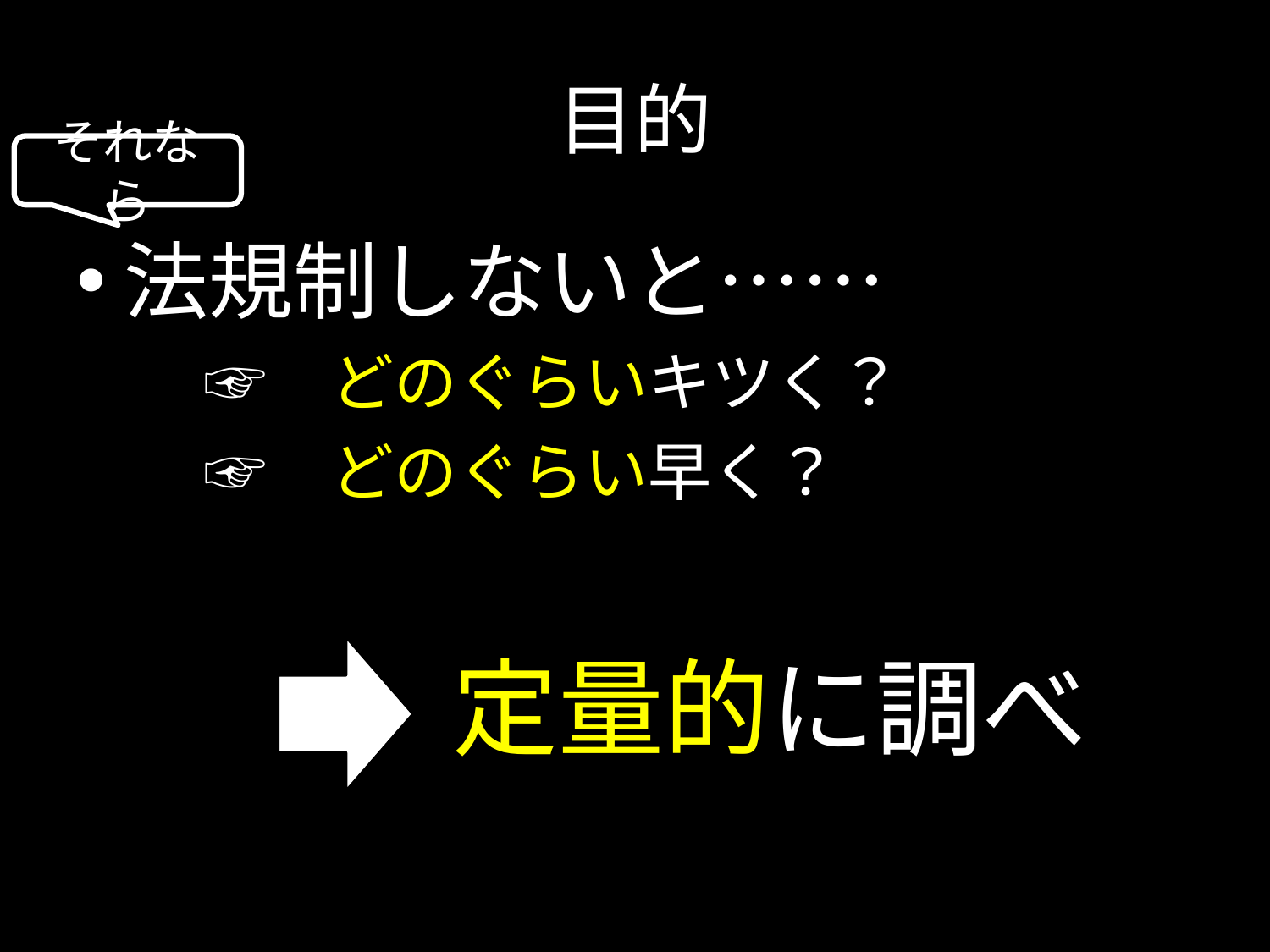

# 目的
それなら
法規制しないと……
　☞　どのぐらいキツく？
　☞　どのぐらい早く？

定量的に調べ